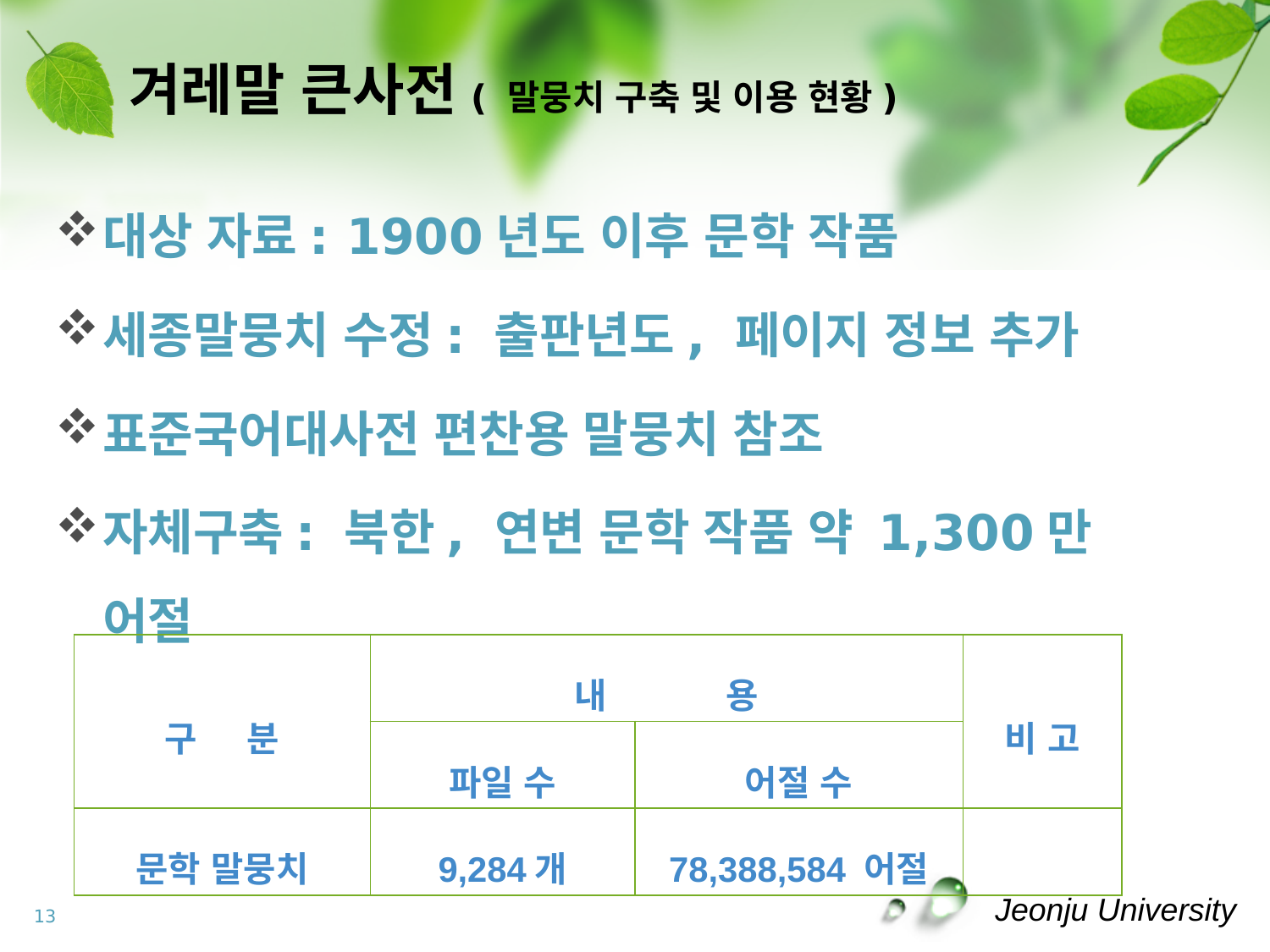

# 겨레말 큰사전( 말뭉치 구축 및 이용 현황)
대상 자료: 1900년도 이후 문학 작품
세종말뭉치 수정: 출판년도, 페이지 정보 추가
표준국어대사전 편찬용 말뭉치 참조
자체구축: 북한, 연변 문학 작품 약 1,300만 어절
| 구 분 | 내 용 |  | 비 고 |
| --- | --- | --- | --- |
|  | 파일 수 | 어절 수 |  |
| 문학 말뭉치 | 9,284개 | 78,388,584 어절 |  |
13